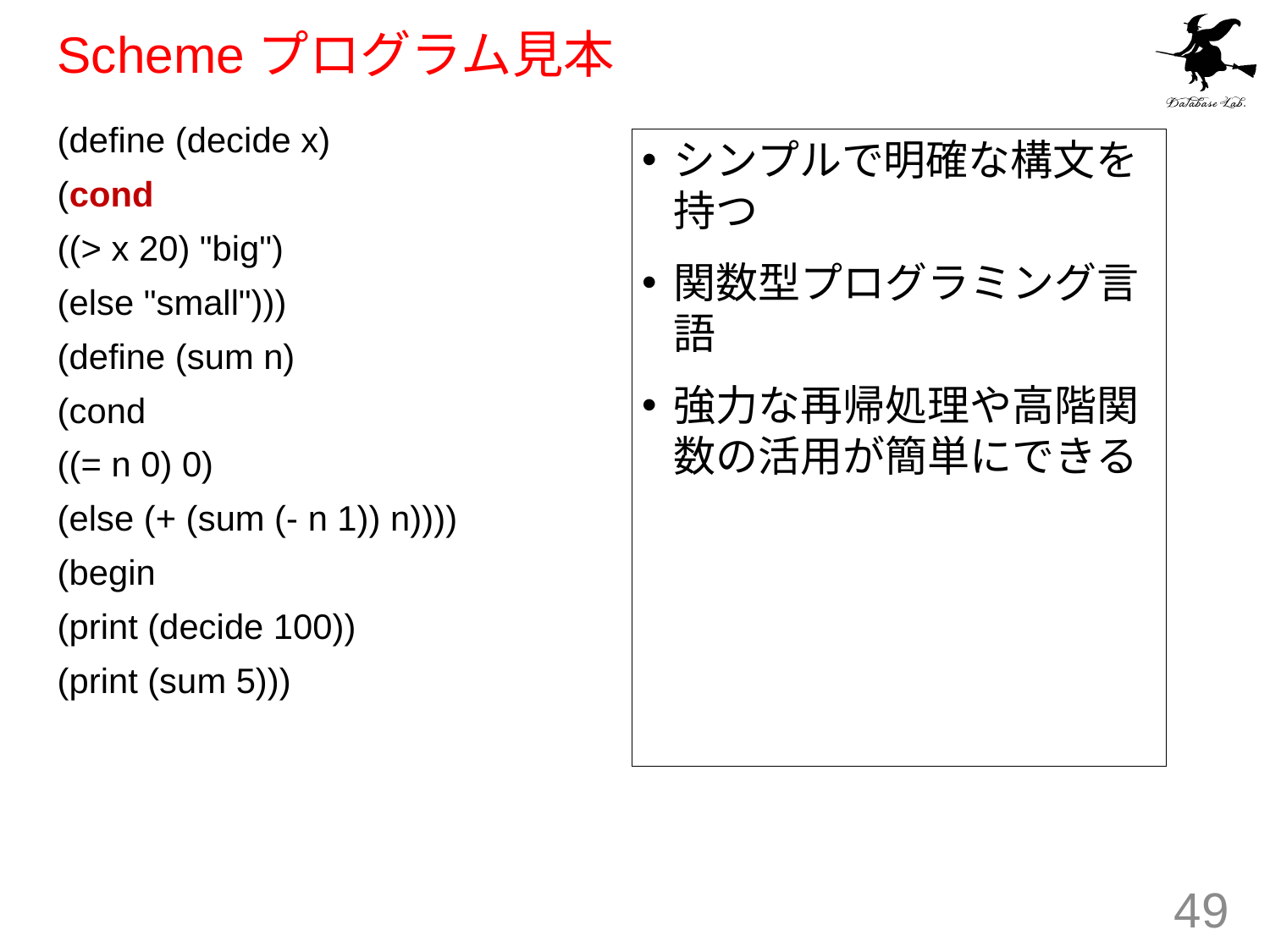

# Schemeプログラム見本
(define (decide x)
(cond
((> x 20) "big")
(else "small")))
(define (sum n)
(cond
((= n 0) 0)
(else (+ (sum (- n 1)) n))))
(begin
(print (decide 100))
(print (sum 5)))

シンプルで明確な構文を持つ
関数型プログラミング言語
強力な再帰処理や高階関数の活用が簡単にできる

49